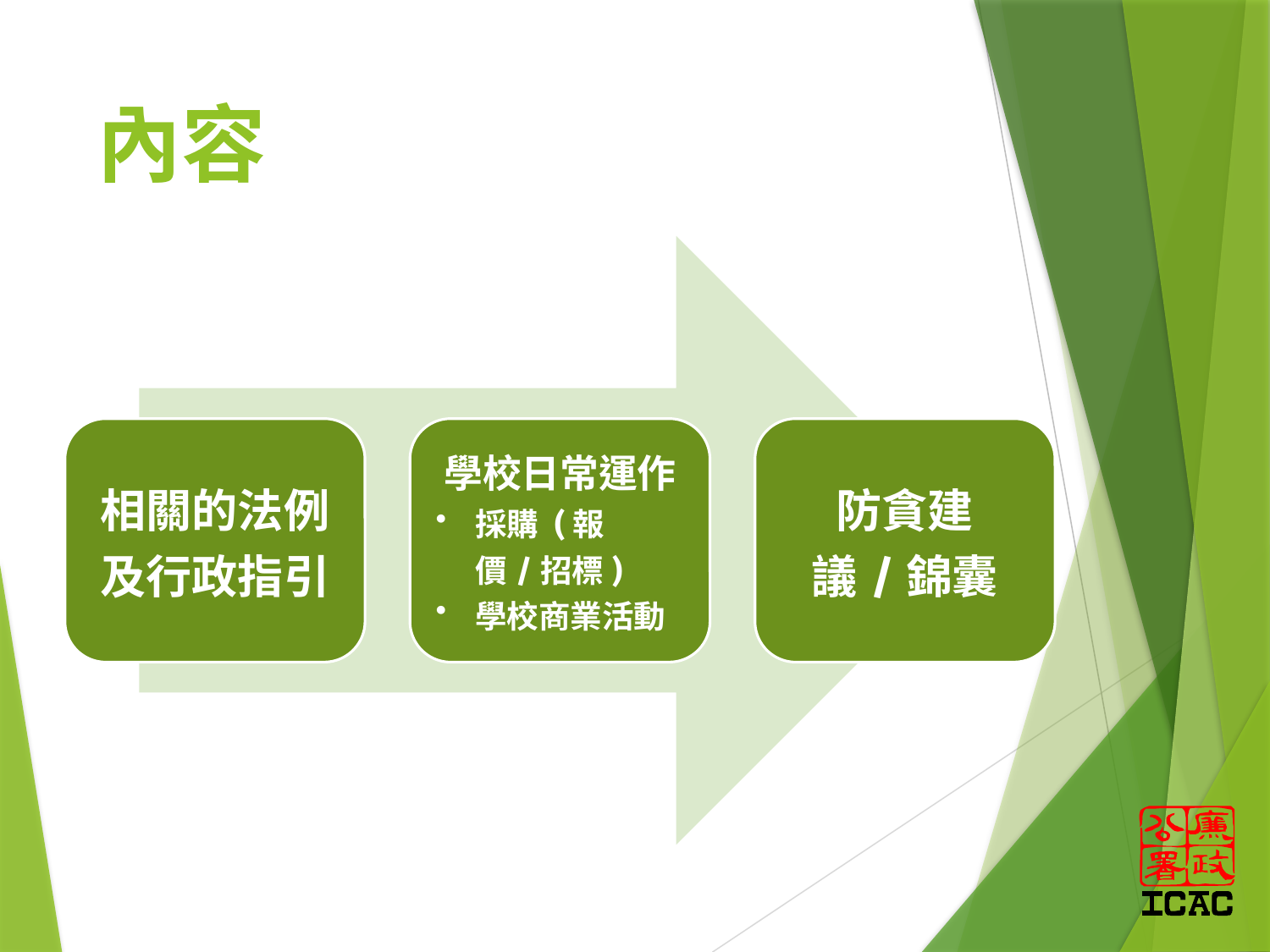

# 內容
相關的法例及行政指引
學校日常運作
採購 (報價/招標)
防貪建議/錦囊
學校商業活動